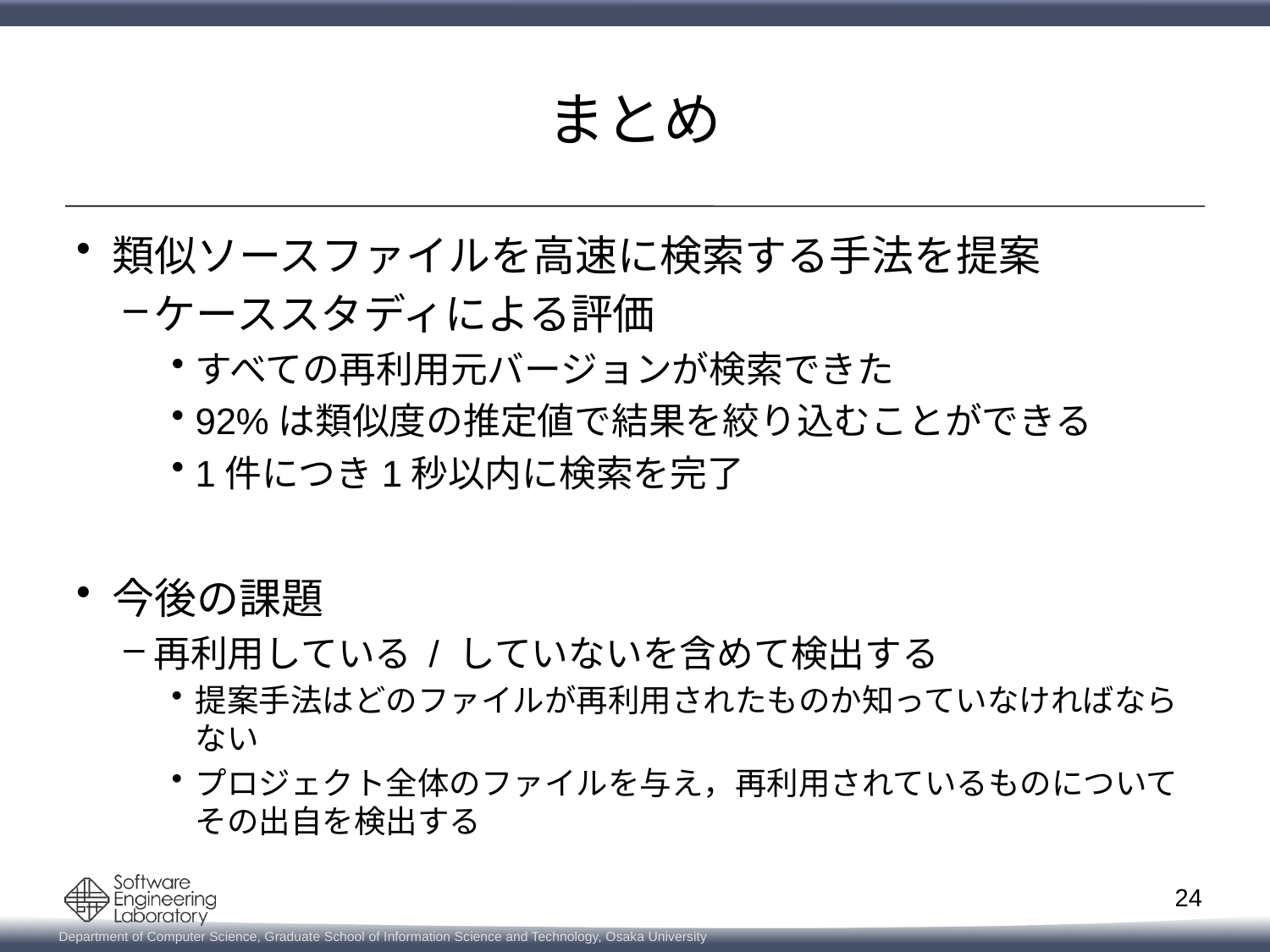

# まとめ
類似ソースファイルを高速に検索する手法を提案
ケーススタディによる評価
すべての再利用元バージョンが検索できた
92%は類似度の推定値で結果を絞り込むことができる
1件につき1秒以内に検索を完了

今後の課題
再利用している / していないを含めて検出する
提案手法はどのファイルが再利用されたものか知っていなければならない
プロジェクト全体のファイルを与え，再利用されているものについてその出自を検出する
24